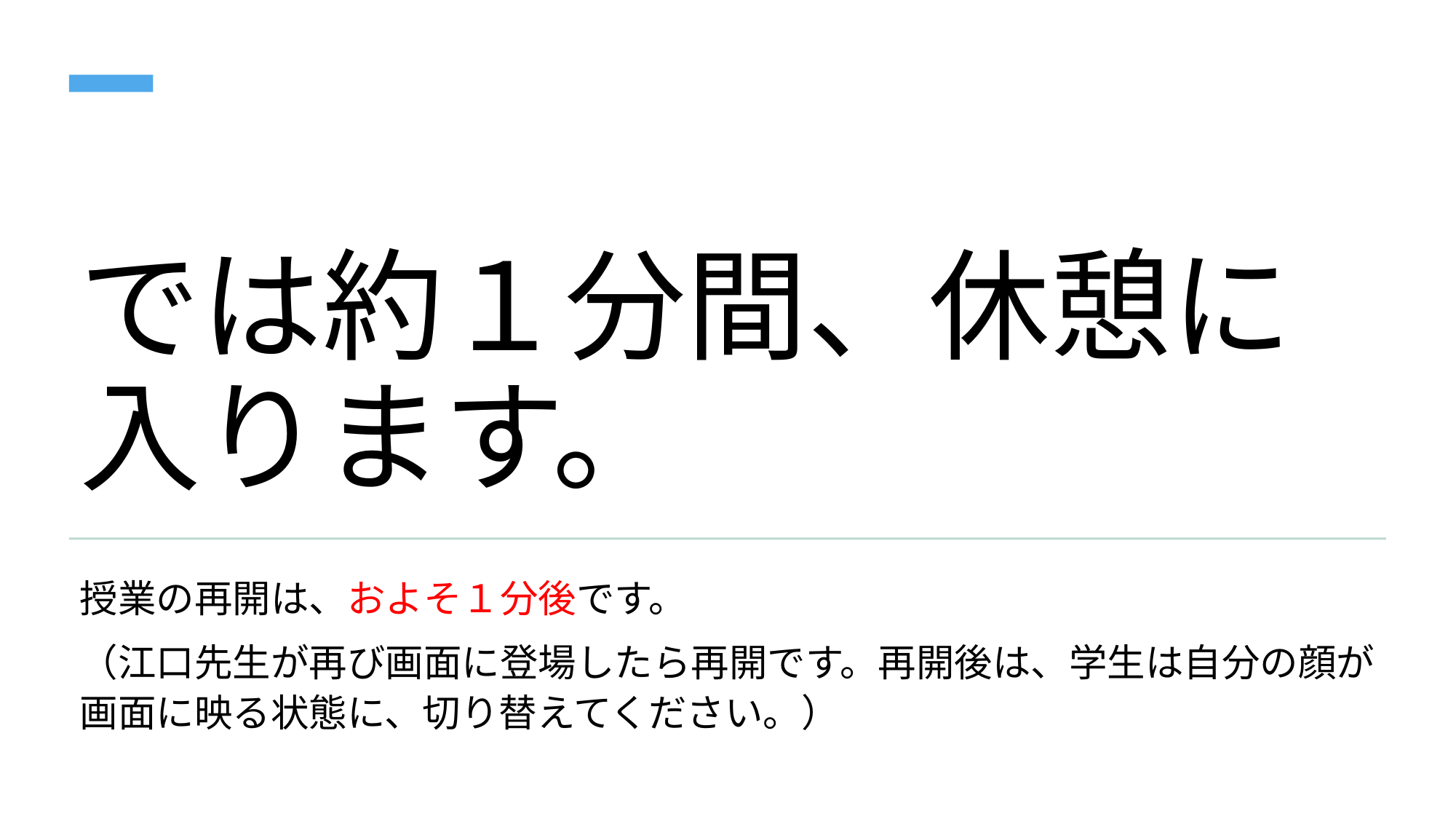

# では約１分間、休憩に入ります。
授業の再開は、およそ１分後です。
（江口先生が再び画面に登場したら再開です。再開後は、学生は自分の顔が画面に映る状態に、切り替えてください。）